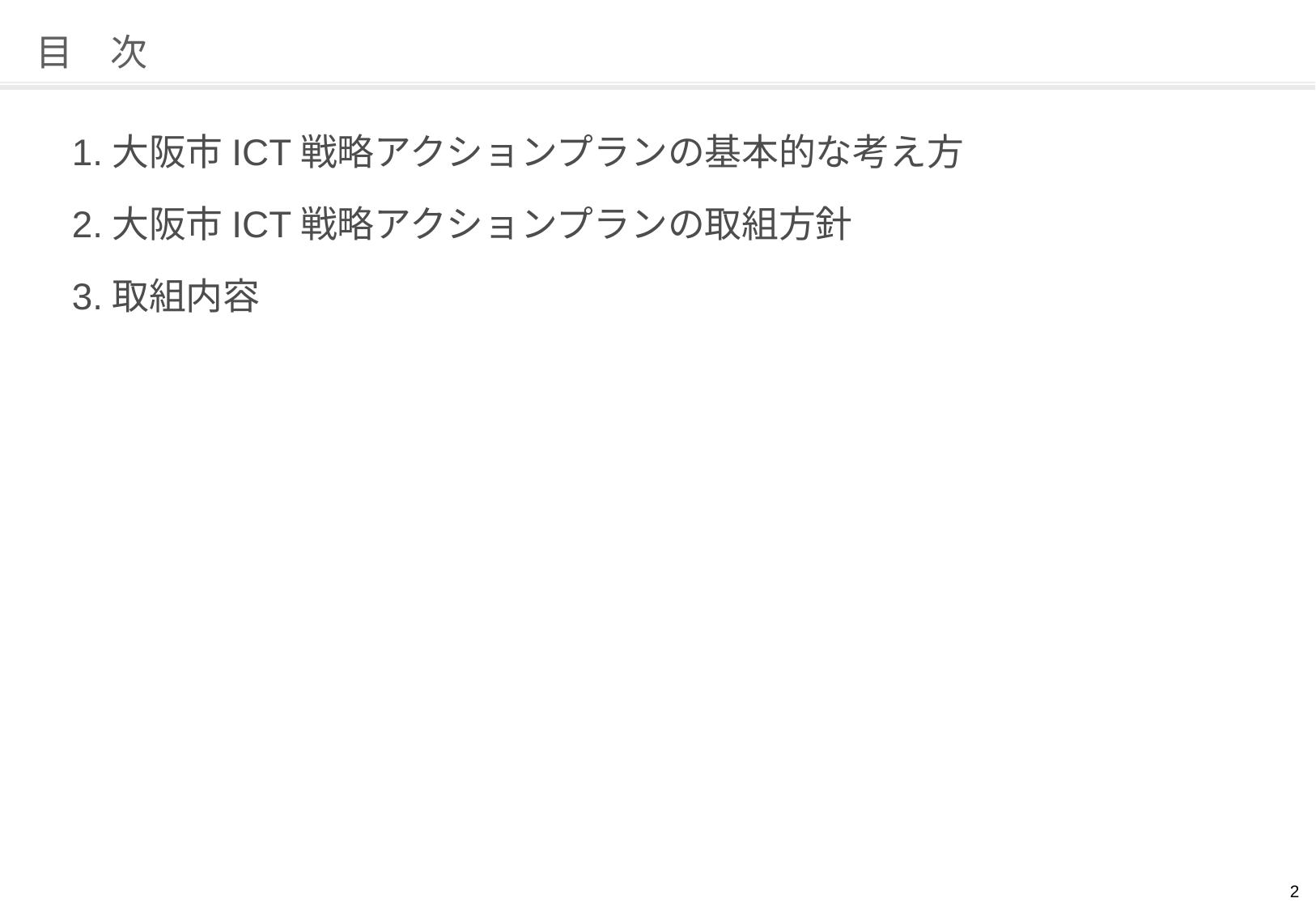

# 目　次
1.大阪市ICT戦略アクションプランの基本的な考え方
2.大阪市ICT戦略アクションプランの取組方針
3.取組内容
2